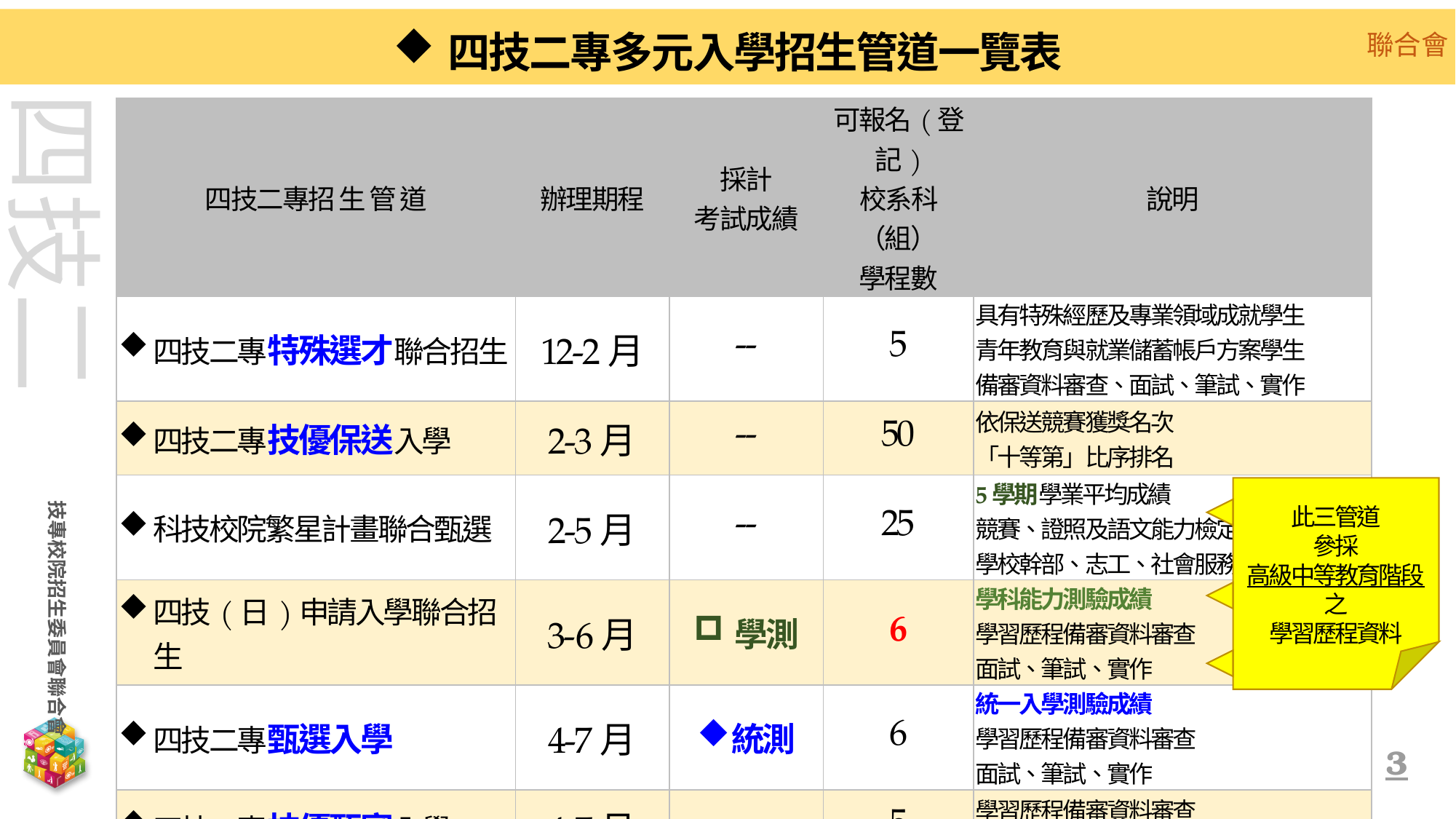

四技二專多元入學招生管道一覽表
| 四技二專招 生 管 道 | 辦理期程 | 採計 考試成績 | 可報名(登記) 校系科（組） 學程數 | 說明 |
| --- | --- | --- | --- | --- |
| 四技二專特殊選才聯合招生 | 12-2月 | -- | 5 | 具有特殊經歷及專業領域成就學生 青年教育與就業儲蓄帳戶方案學生 備審資料審查、面試、筆試、實作 |
| 四技二專技優保送入學 | 2-3月 | -- | 50 | 依保送競賽獲獎名次 「十等第」比序排名 |
| 科技校院繁星計畫聯合甄選 | 2-5月 | -- | 25 | 5學期學業平均成績 競賽、證照及語文能力檢定 學校幹部、志工、社會服務及社團參與 |
| 四技(日)申請入學聯合招生 | 3-6月 | 學測 | 6 | 學科能力測驗成績 學習歷程備審資料審查 面試、筆試、實作 |
| 四技二專甄選入學 | 4-7月 | 統測 | 6 | 統一入學測驗成績 學習歷程備審資料審查 面試、筆試、實作 |
| 四技二專技優甄審入學 | 4-7月 | -- | 5 | 學習歷程備審資料審查 面試、實作 |
| 四技二專(日)聯合登記分發 | 5-8月 | 統測 | 199 | 統一入學測驗成績 |

此三管道
參採
高級中等教育階段之
學習歷程資料

3